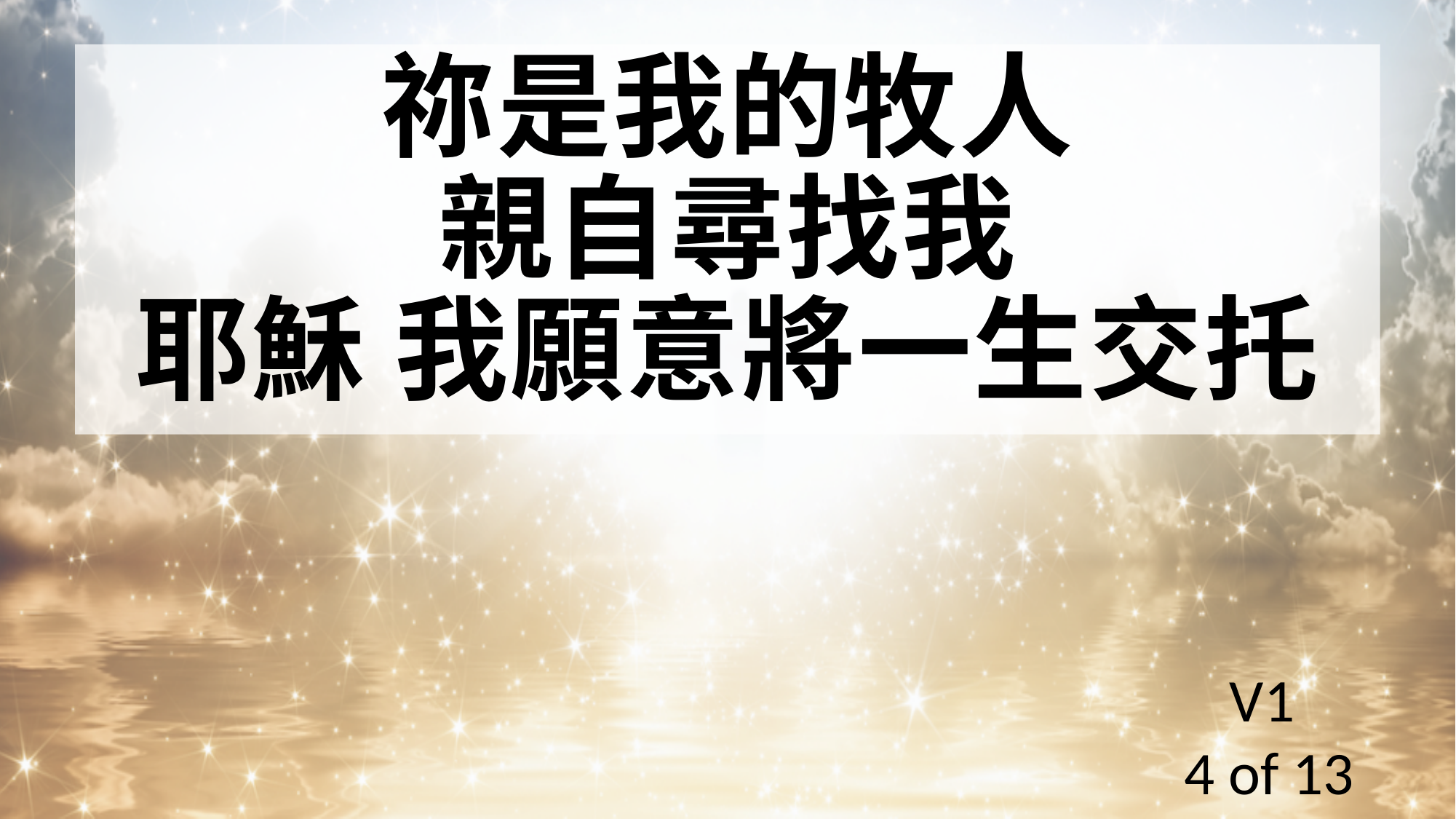

祢是我的牧人
親自尋找我
耶穌 我願意將一生交托
V1
4 of 13